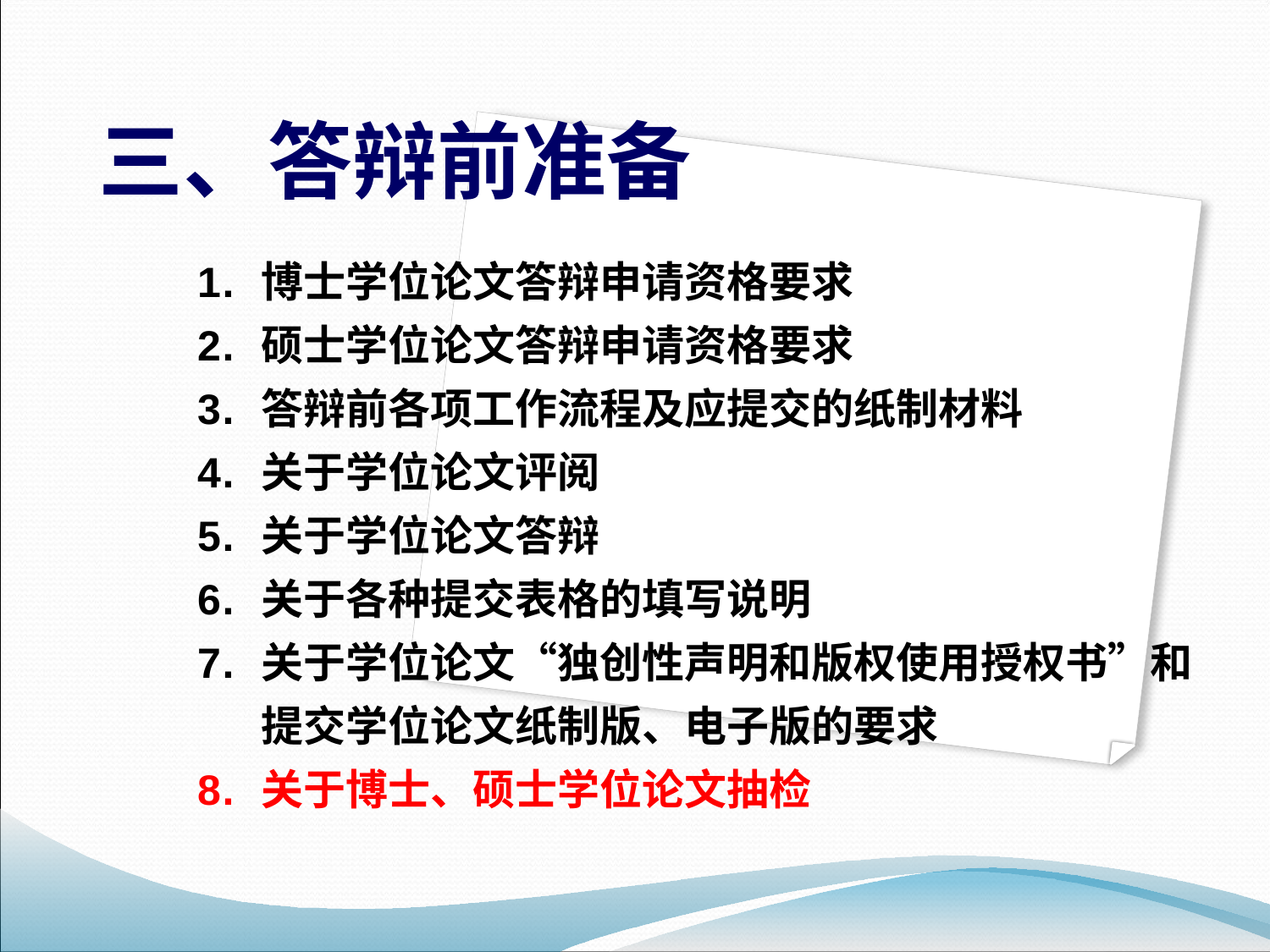

三、答辩前准备
博士学位论文答辩申请资格要求
硕士学位论文答辩申请资格要求
答辩前各项工作流程及应提交的纸制材料
关于学位论文评阅
关于学位论文答辩
关于各种提交表格的填写说明
关于学位论文“独创性声明和版权使用授权书”和提交学位论文纸制版、电子版的要求
关于博士、硕士学位论文抽检